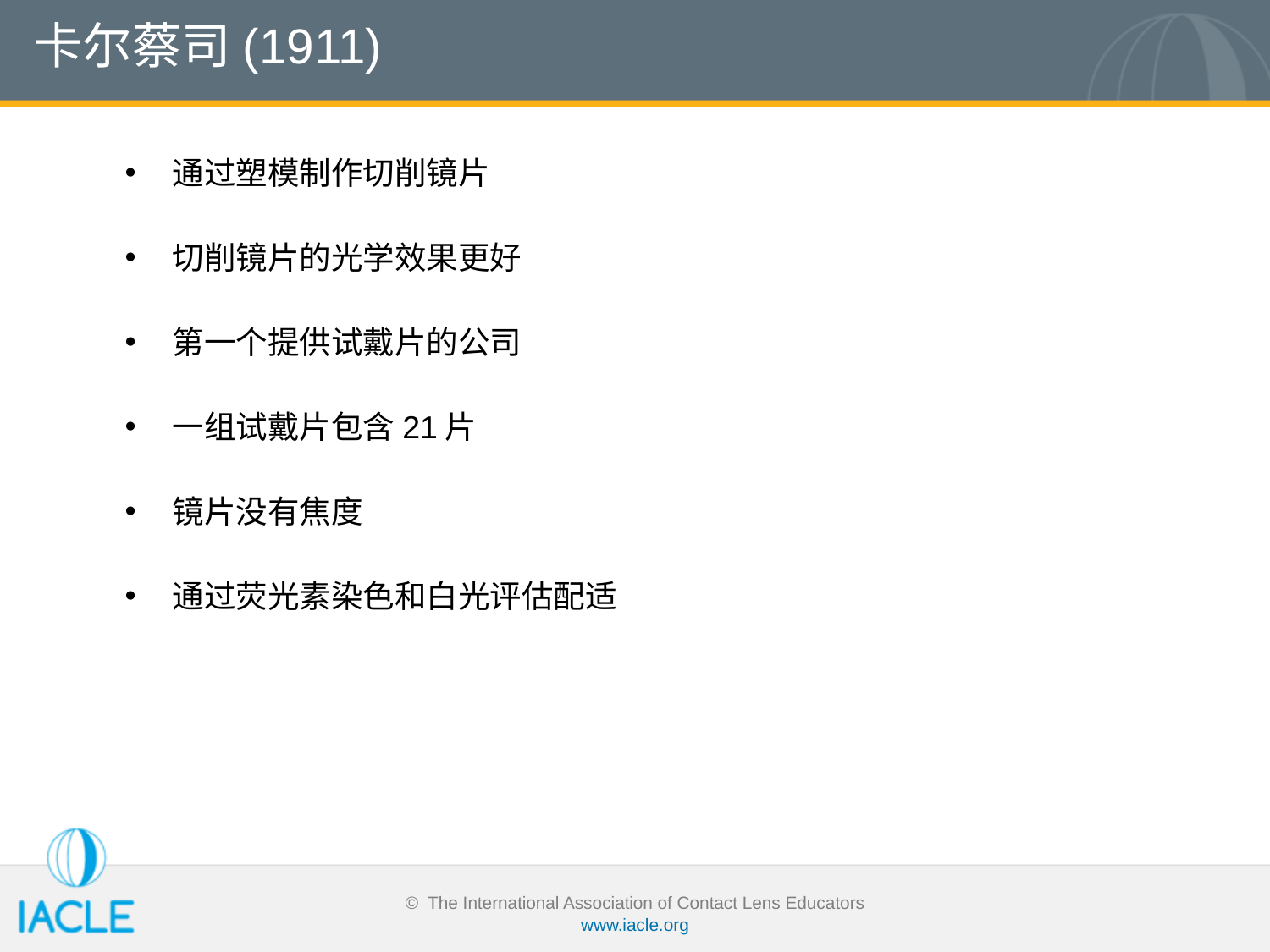

卡尔蔡司(1911)
通过塑模制作切削镜片
切削镜片的光学效果更好
第一个提供试戴片的公司
一组试戴片包含21片
镜片没有焦度
通过荧光素染色和白光评估配适